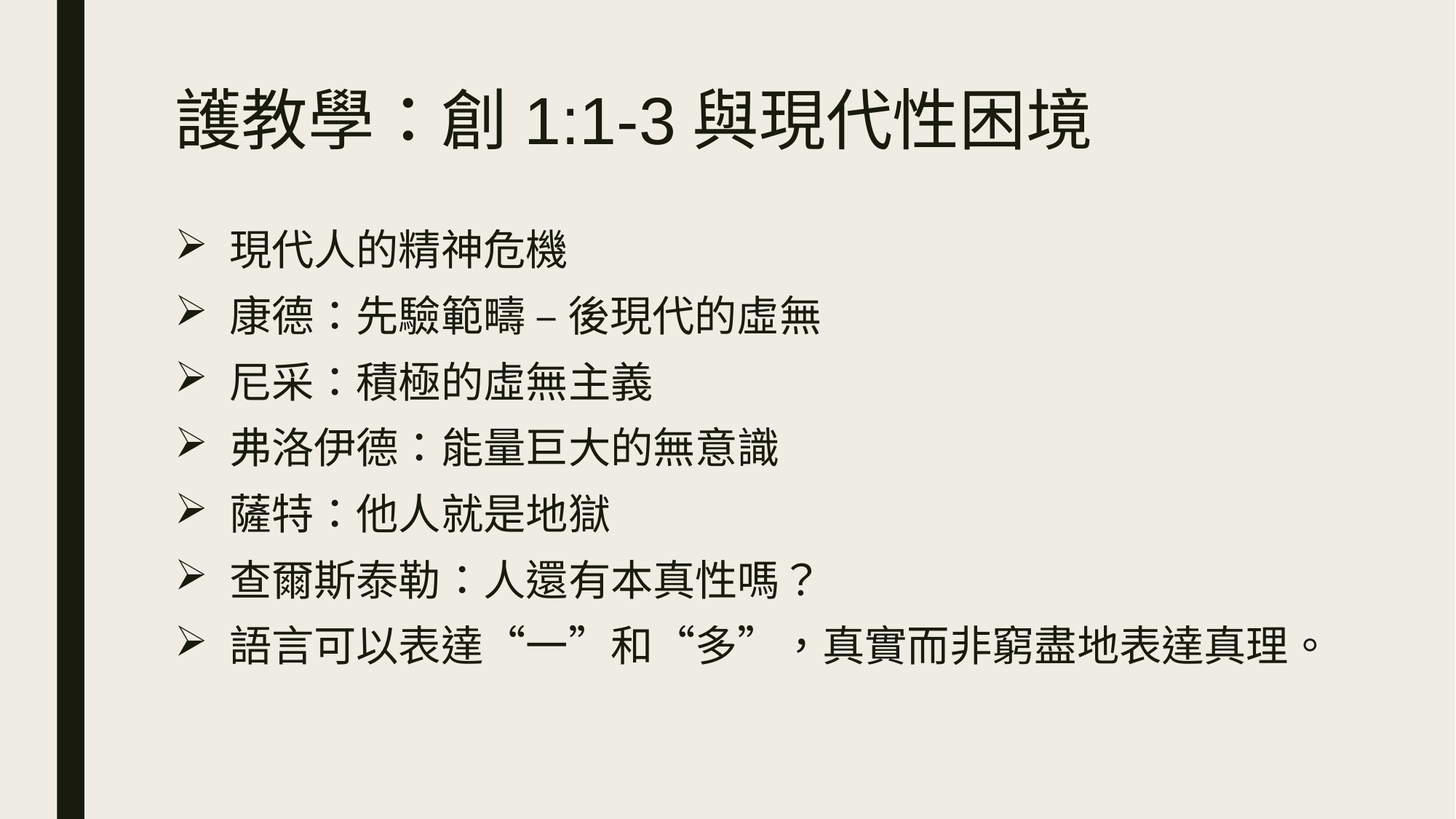

# 護教學：創1:1-3與現代性困境

現代人的精神危機
康德：先驗範疇 – 後現代的虛無
尼采：積極的虛無主義
弗洛伊德：能量巨大的無意識
薩特：他人就是地獄
查爾斯泰勒：人還有本真性嗎？
語言可以表達“一”和“多”，真實而非窮盡地表達真理。